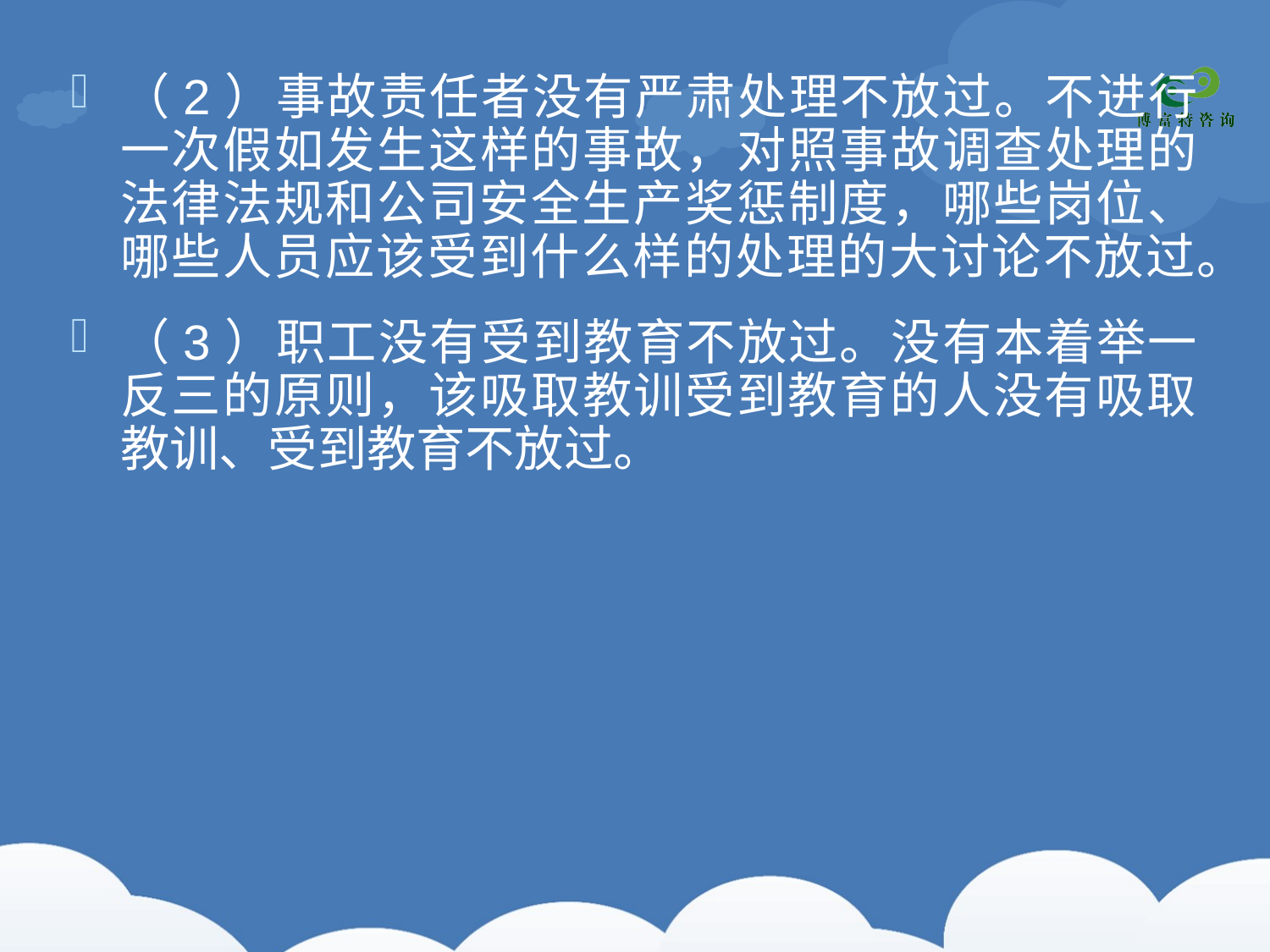

（2）事故责任者没有严肃处理不放过。不进行一次假如发生这样的事故，对照事故调查处理的法律法规和公司安全生产奖惩制度，哪些岗位、哪些人员应该受到什么样的处理的大讨论不放过。
（3）职工没有受到教育不放过。没有本着举一反三的原则，该吸取教训受到教育的人没有吸取教训、受到教育不放过。